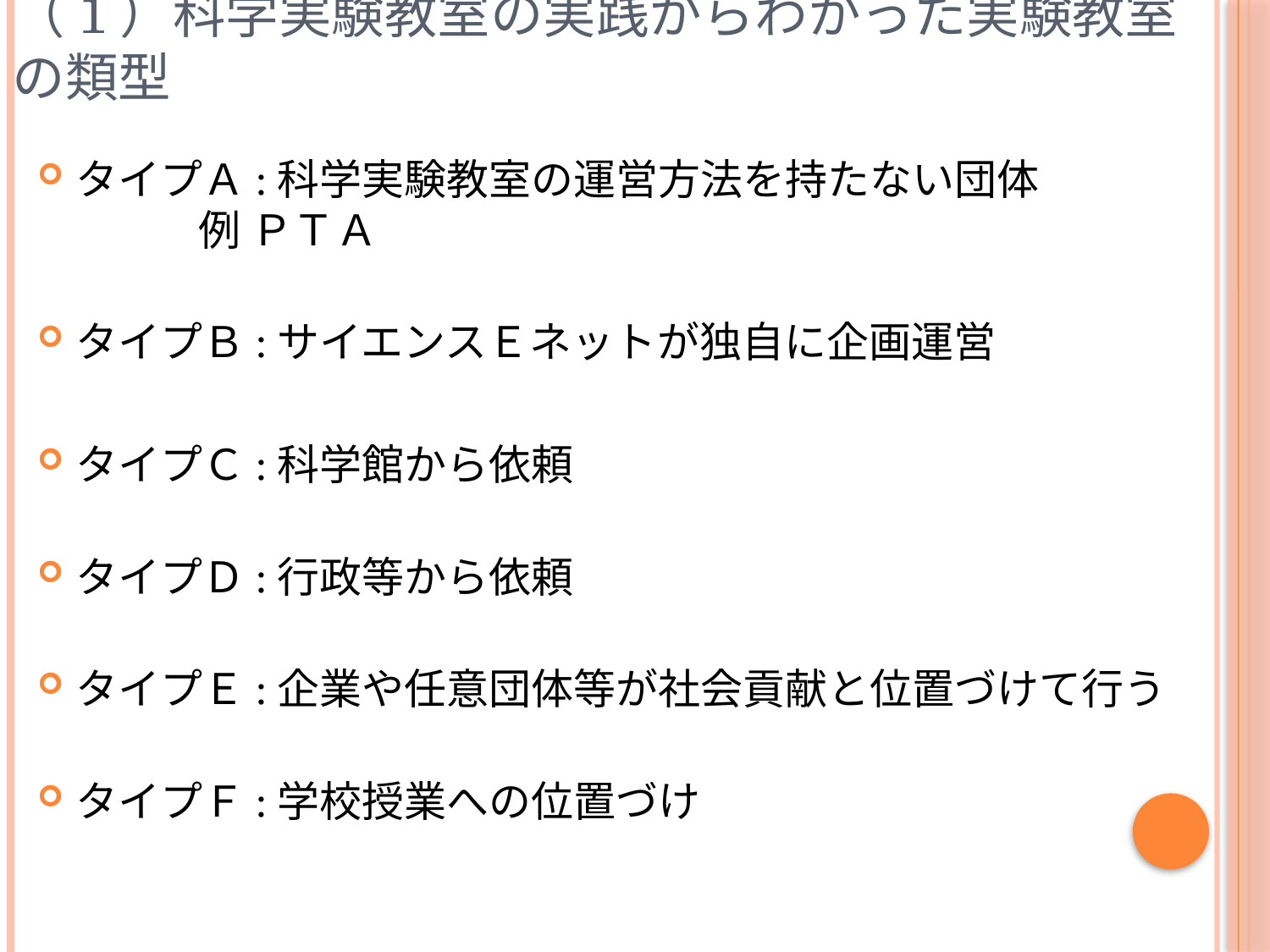

# （1）科学実験教室の実践からわかった実験教室の類型
タイプＡ:科学実験教室の運営方法を持たない団体
             例 ＰＴＡ
タイプＢ:サイエンスＥネットが独自に企画運営

タイプＣ:科学館から依頼
タイプＤ:行政等から依頼
タイプＥ:企業や任意団体等が社会貢献と位置づけて行う
タイプＦ:学校授業への位置づけ